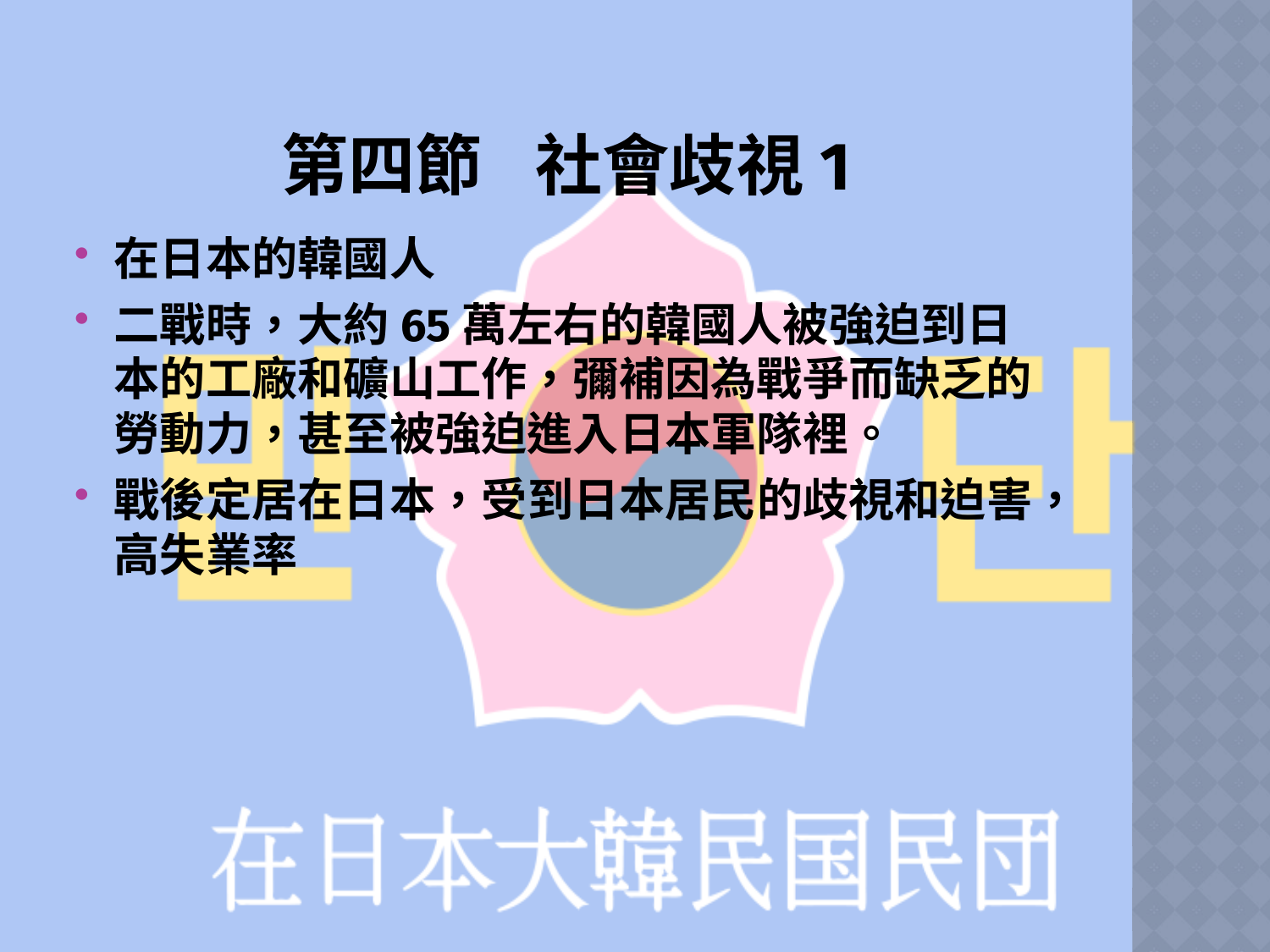

# 第四節	社會歧視1
在日本的韓國人
二戰時，大約65萬左右的韓國人被強迫到日本的工廠和礦山工作，彌補因為戰爭而缺乏的勞動力，甚至被強迫進入日本軍隊裡。
戰後定居在日本，受到日本居民的歧視和迫害，高失業率